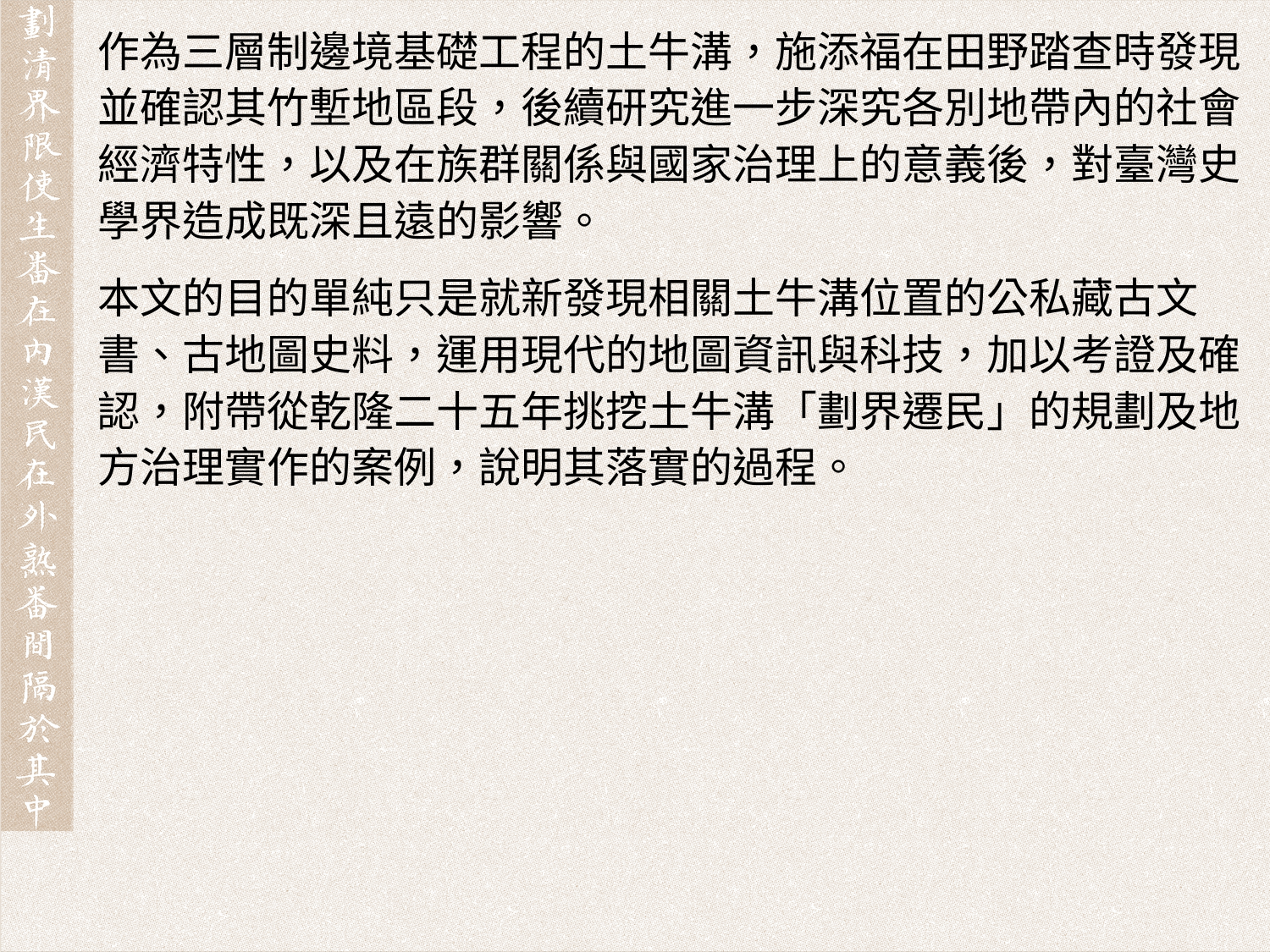

作為三層制邊境基礎工程的土牛溝，施添福在田野踏查時發現並確認其竹塹地區段，後續研究進一步深究各別地帶內的社會經濟特性，以及在族群關係與國家治理上的意義後，對臺灣史學界造成既深且遠的影響。
本文的目的單純只是就新發現相關土牛溝位置的公私藏古文書、古地圖史料，運用現代的地圖資訊與科技，加以考證及確認，附帶從乾隆二十五年挑挖土牛溝「劃界遷民」的規劃及地方治理實作的案例，說明其落實的過程。